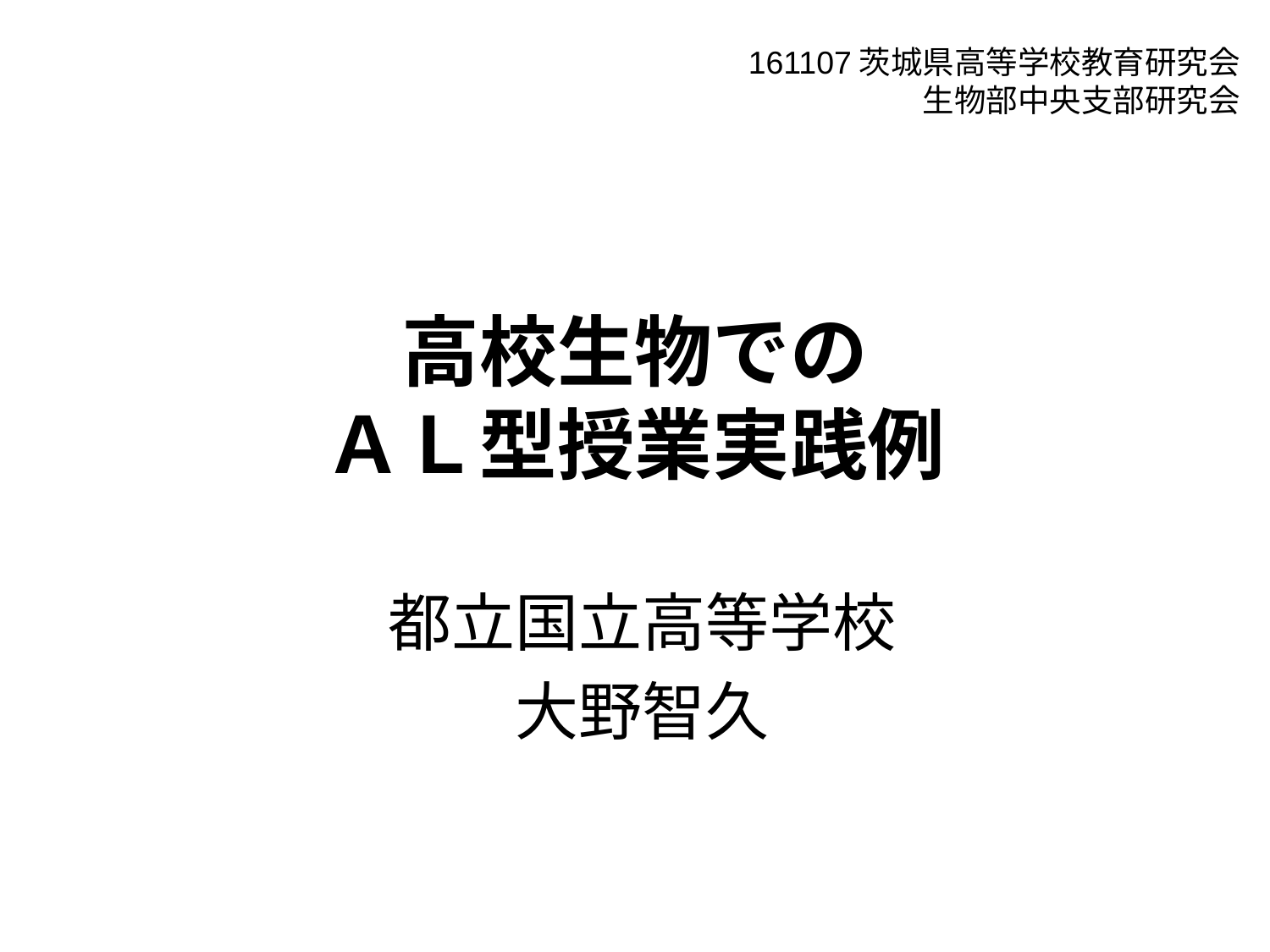

161107茨城県高等学校教育研究会
生物部中央支部研究会
# 高校生物での ＡＬ型授業実践例
都立国立高等学校
大野智久